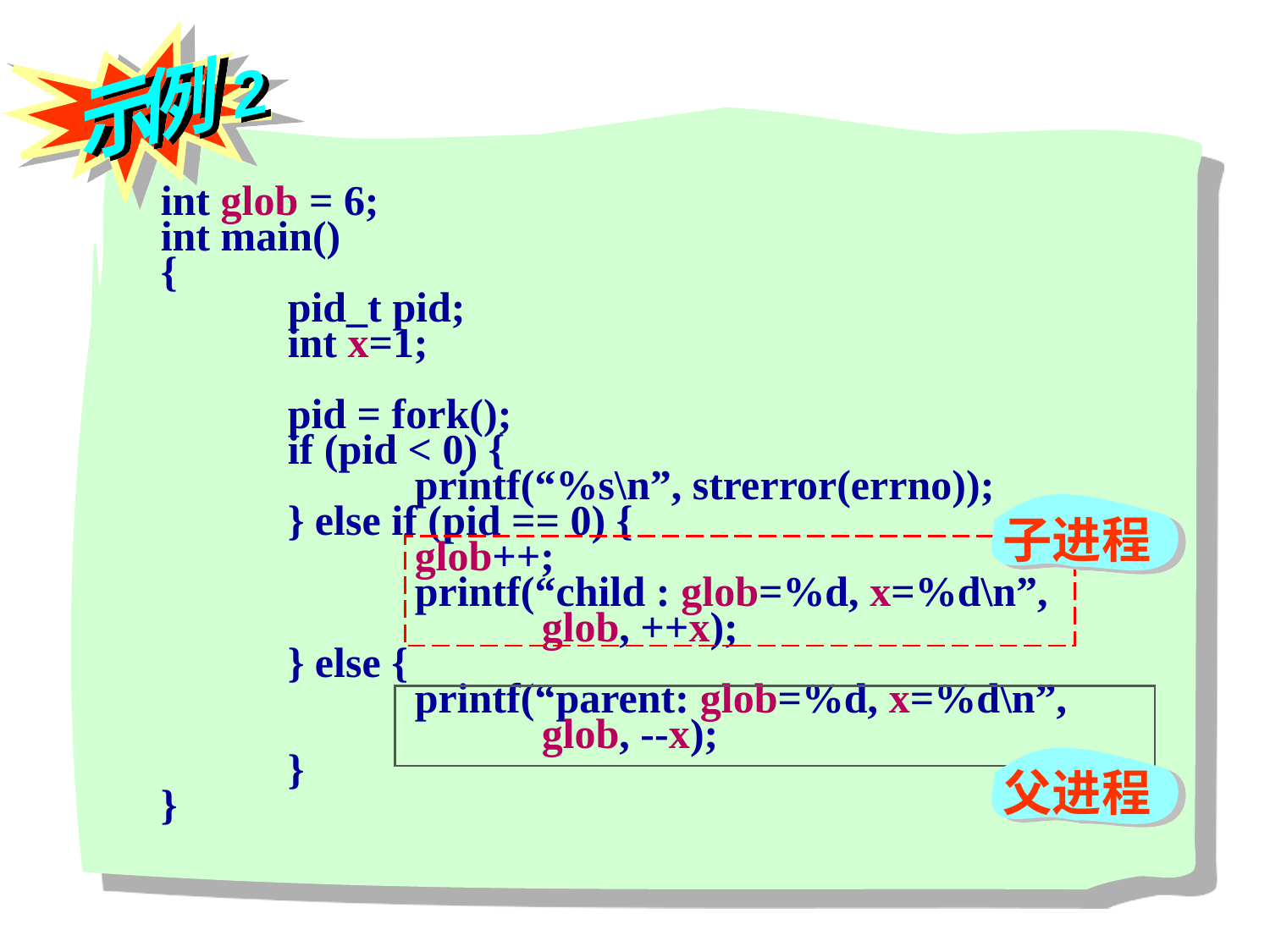

例2
示

int glob = 6;
int main()
{
      	pid_t pid;
  	int x=1;

	pid = fork();
	if (pid < 0) {
		printf(“%s\n”, strerror(errno));
	} else if (pid == 0) {
		glob++;
		printf(“child : glob=%d, x=%d\n”,
			glob, ++x);
	} else {
		printf(“parent: glob=%d, x=%d\n”,
			glob, --x);
	}
}

 子进程

 父进程